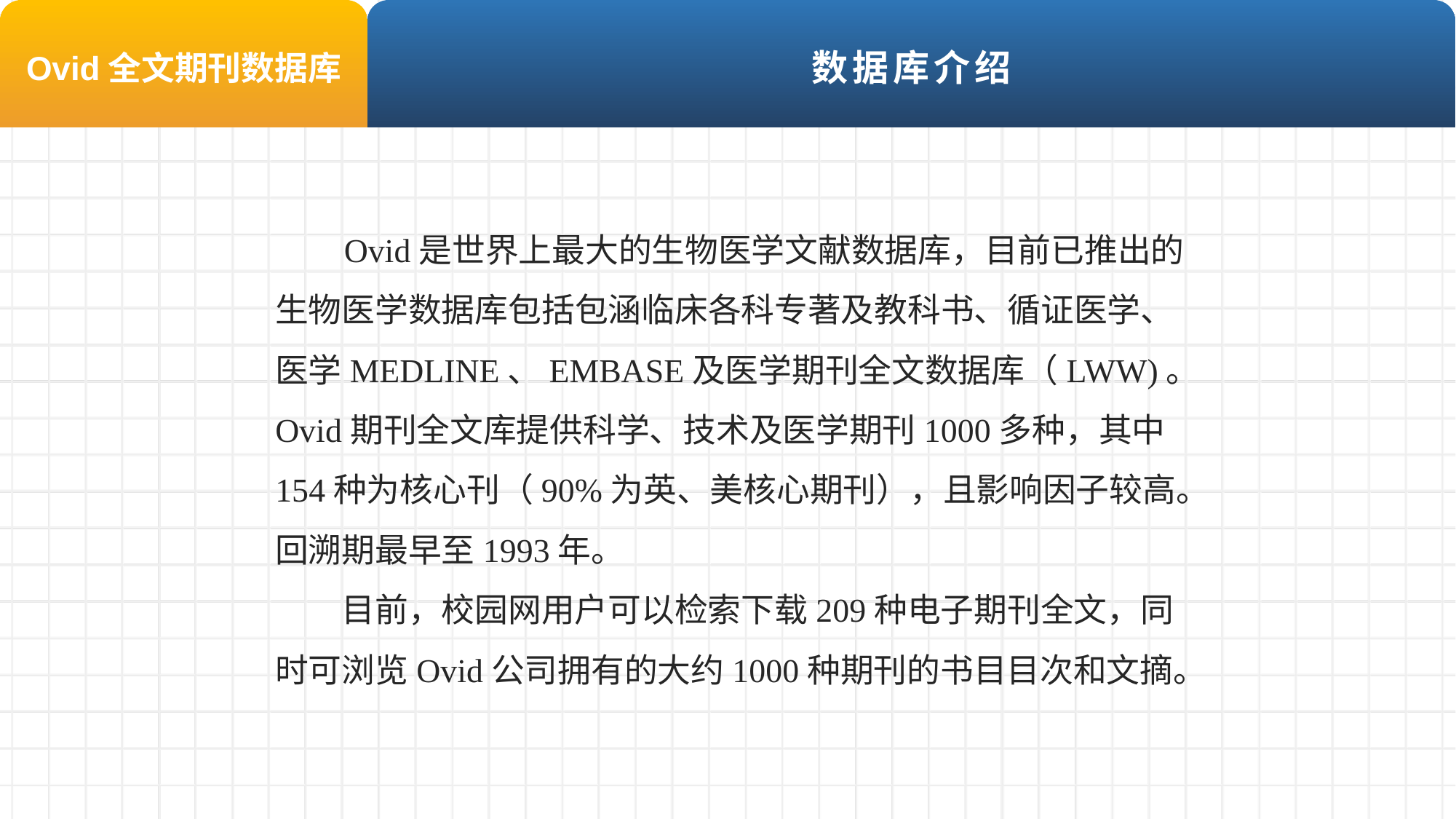

Ovid全文期刊数据库
数据库介绍

         Ovid是世界上最大的生物医学文献数据库，目前已推出的生物医学数据库包括包涵临床各科专著及教科书、循证医学、医学MEDLINE、EMBASE及医学期刊全文数据库（LWW)。Ovid期刊全文库提供科学、技术及医学期刊1000多种，其中154种为核心刊（90%为英、美核心期刊），且影响因子较高。回溯期最早至1993年。
　　目前，校园网用户可以检索下载209种电子期刊全文，同时可浏览Ovid公司拥有的大约1000种期刊的书目目次和文摘。